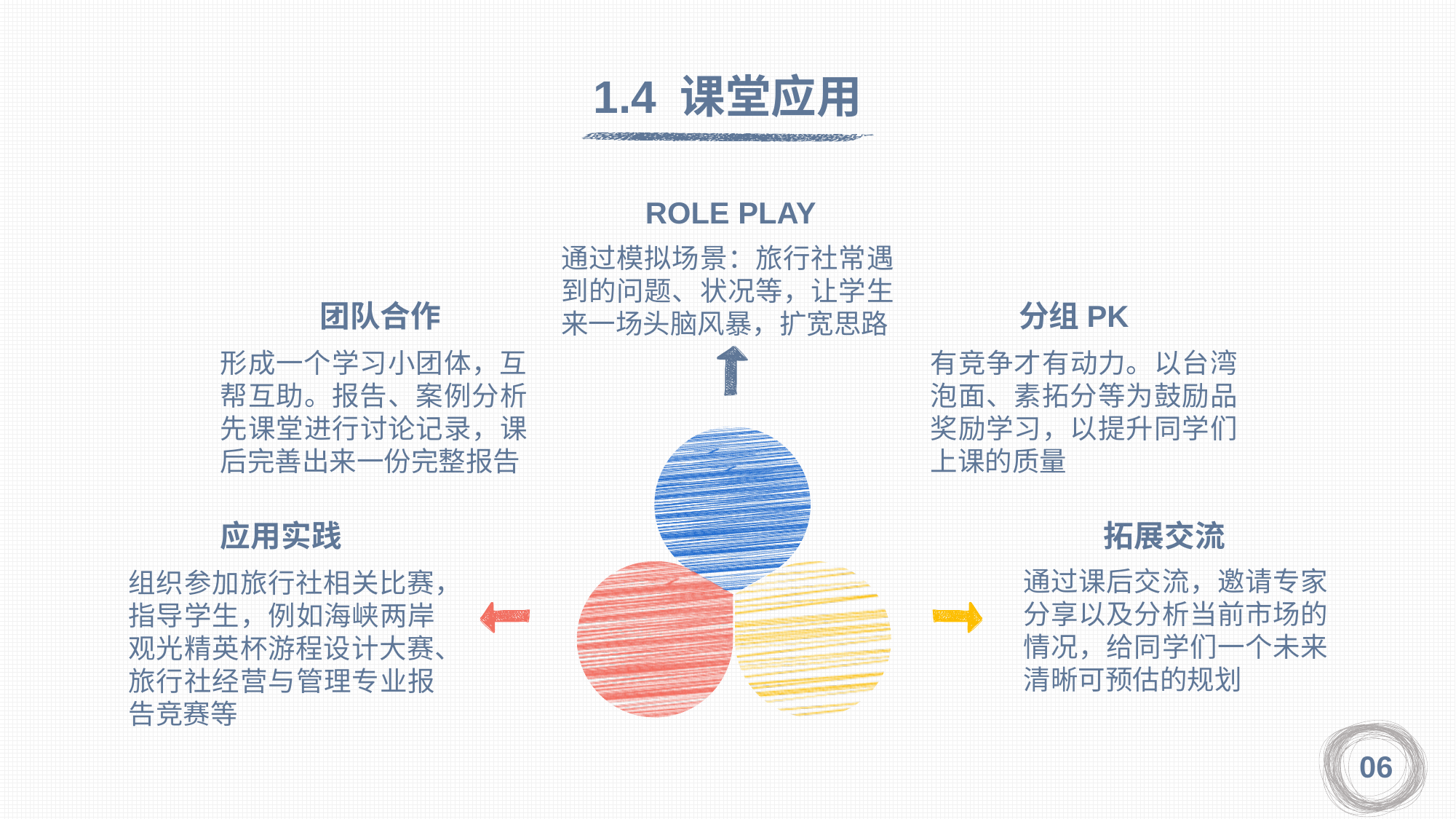

1.4 课堂应用

  ROLE PLAY
通过模拟场景：旅行社常遇到的问题、状况等，让学生来一场头脑风暴，扩宽思路
团队合作
形成一个学习小团体，互帮互助。报告、案例分析先课堂进行讨论记录，课后完善出来一份完整报告
分组PK
有竞争才有动力。以台湾泡面、素拓分等为鼓励品奖励学习，以提升同学们上课的质量

应用实践
组织参加旅行社相关比赛，指导学生，例如海峡两岸观光精英杯游程设计大赛、旅行社经营与管理专业报告竞赛等
拓展交流
通过课后交流，邀请专家分享以及分析当前市场的情况，给同学们一个未来清晰可预估的规划

06